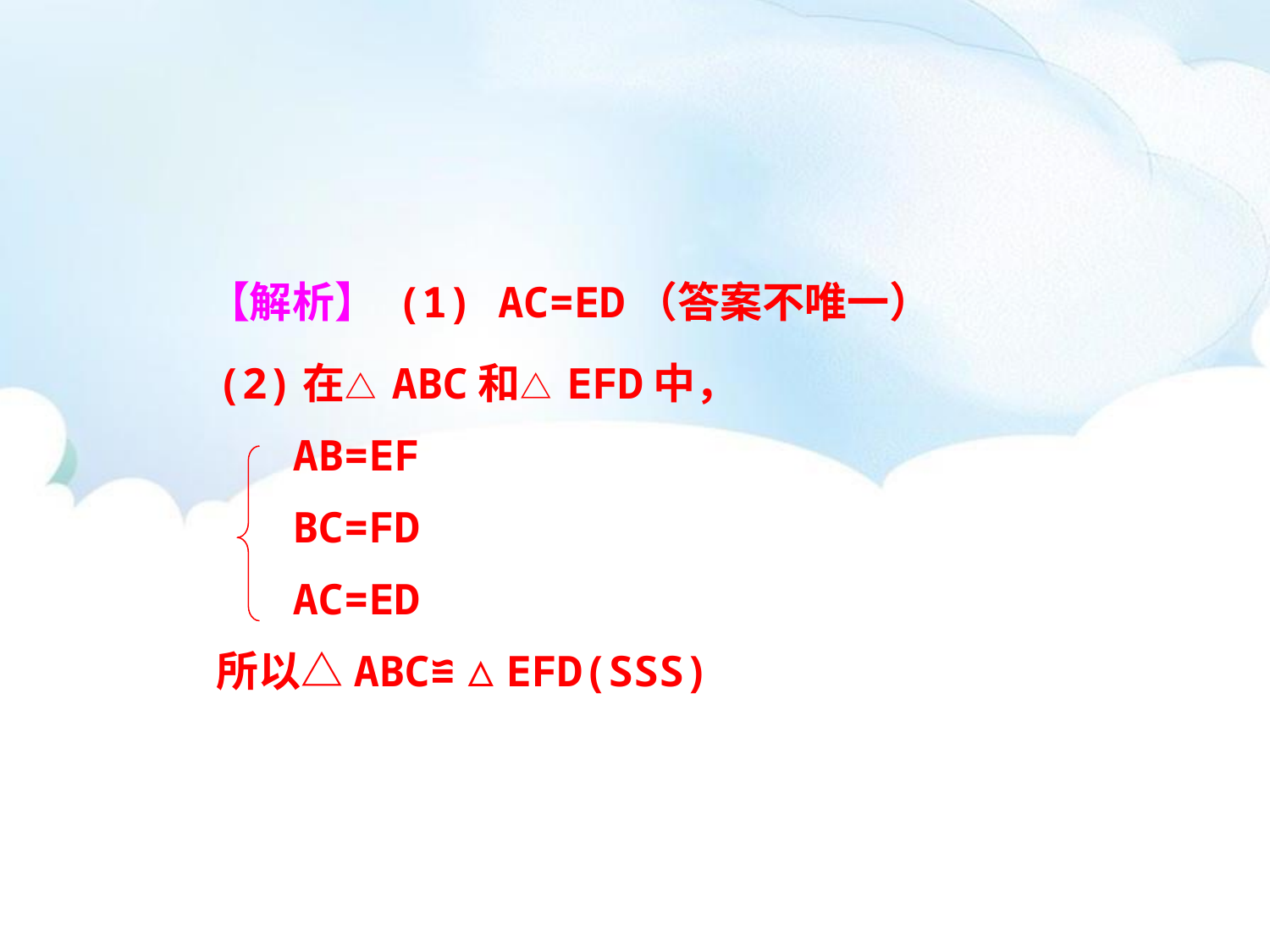

【解析】 (1) AC=ED（答案不唯一）
(2)在△ ABC和△ EFD中，
   AB=EF
   BC=FD
   AC=ED
所以△ABC≌△EFD(SSS)